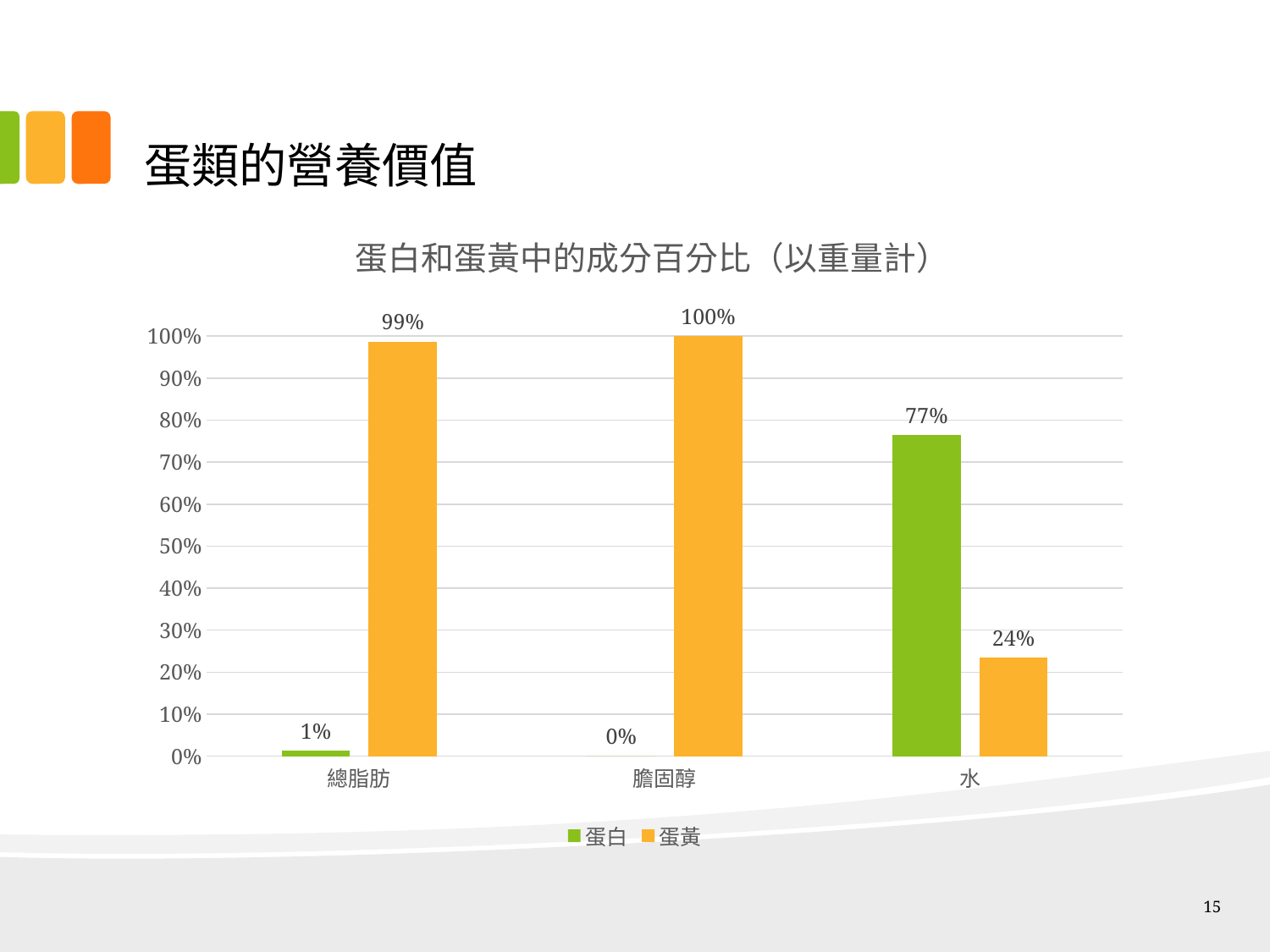

# 蛋類的營養價值

### Chart: 蛋白和蛋黃中的成分百分比（以重量計）

| Category | 蛋白 | 蛋黃 |
|---|---|---|
| 總脂肪 | 0.013 | 0.987 |
| 膽固醇 | 0.0 | 1.0 |
| 水 | 0.765 | 0.235 |
15